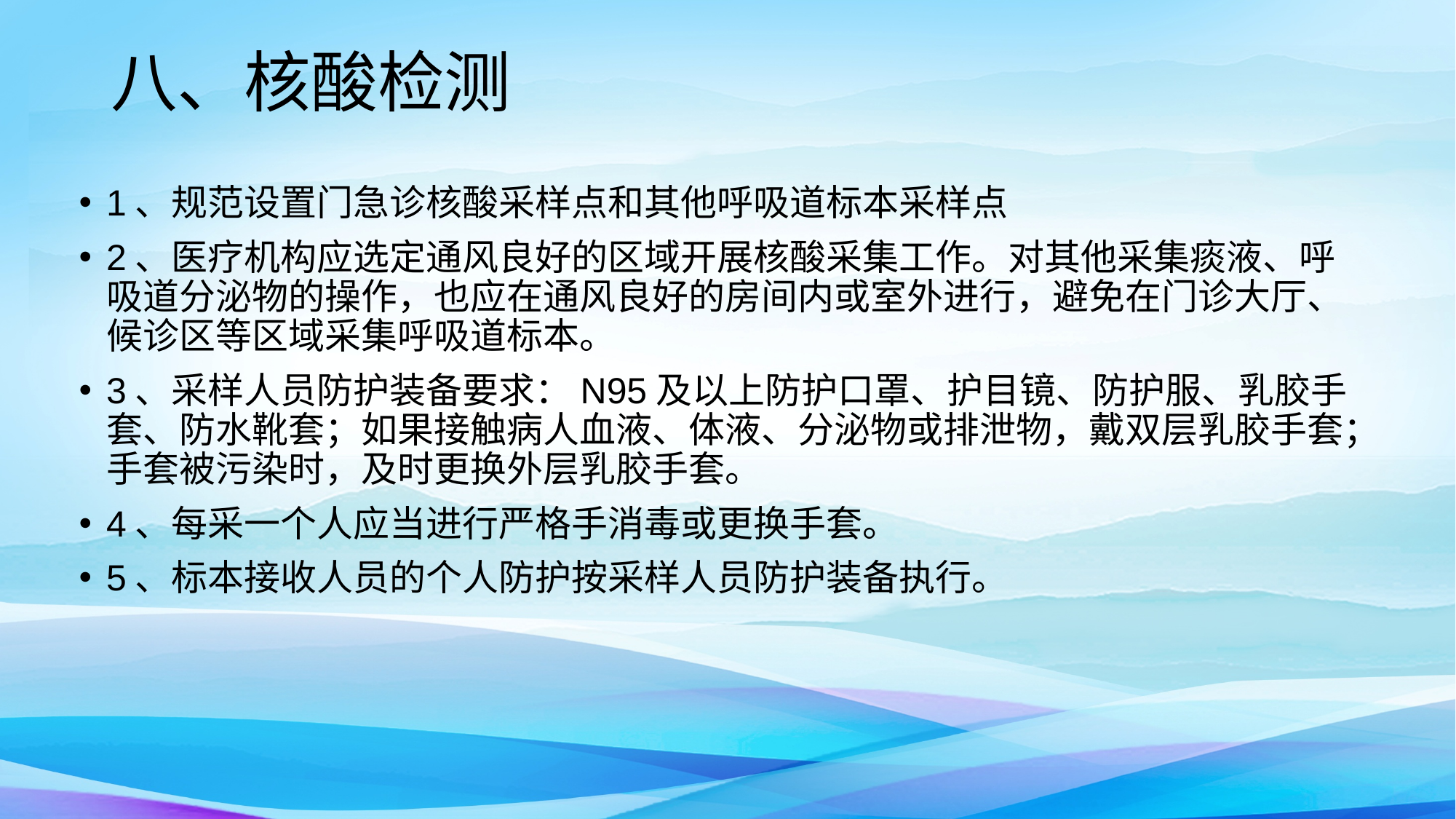

# 八、核酸检测
1、规范设置门急诊核酸采样点和其他呼吸道标本采样点
2、医疗机构应选定通风良好的区域开展核酸采集工作。对其他采集痰液、呼吸道分泌物的操作，也应在通风良好的房间内或室外进行，避免在门诊大厅、候诊区等区域采集呼吸道标本。
3、采样人员防护装备要求：N95及以上防护口罩、护目镜、防护服、乳胶手套、防水靴套；如果接触病人血液、体液、分泌物或排泄物，戴双层乳胶手套；手套被污染时，及时更换外层乳胶手套。
4、每采一个人应当进行严格手消毒或更换手套。
5、标本接收人员的个人防护按采样人员防护装备执行。